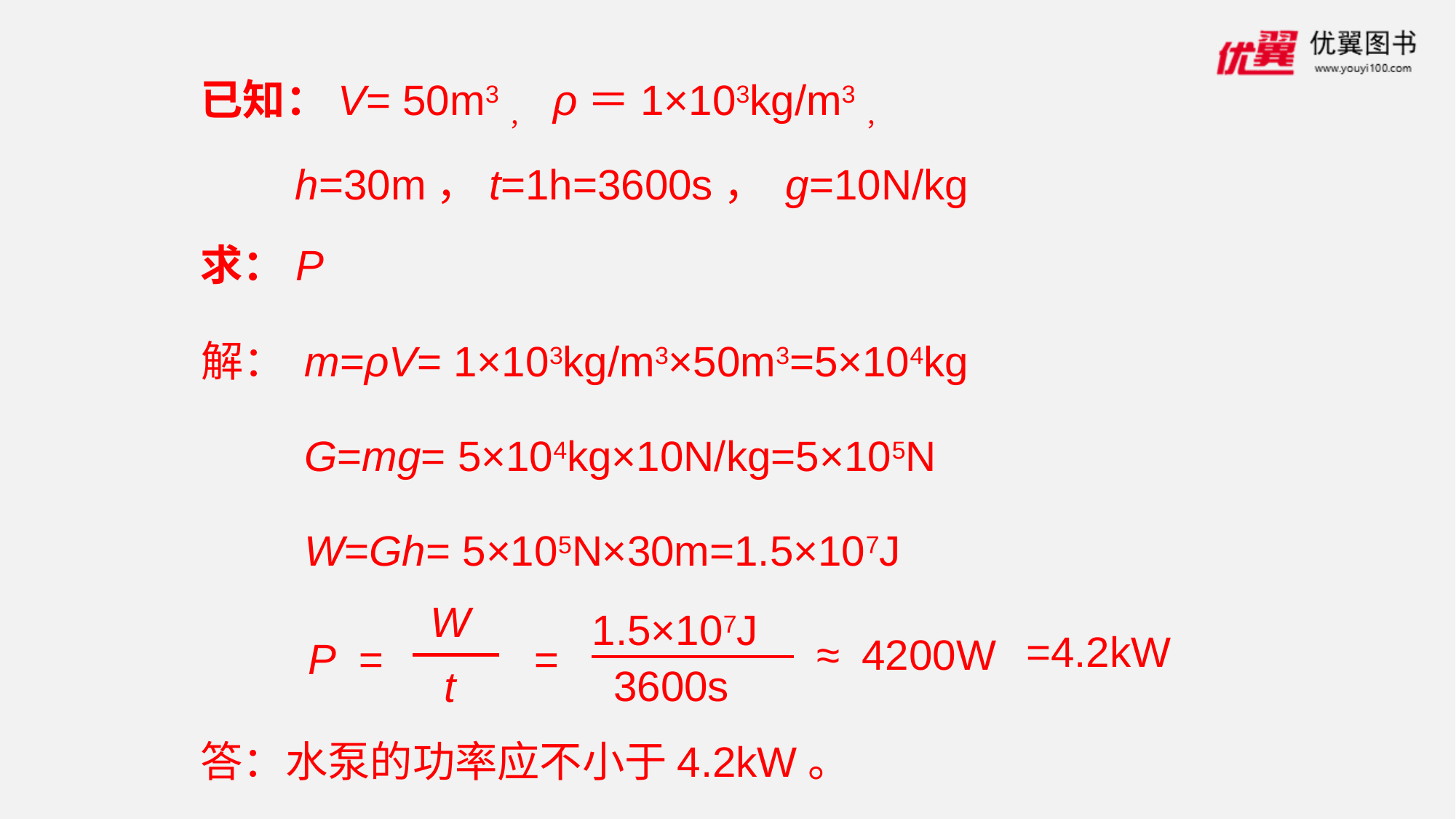

已知：V= 50m3， ρ＝1×103kg/m3，
        h=30m，t=1h=3600s， g=10N/kg
求：P
m=ρV= 1×103kg/m3×50m3=5×104kg
解：
G=mg= 5×104kg×10N/kg=5×105N
W=Gh= 5×105N×30m=1.5×107J

W
P  =
t
1.5×107J
4200W
 ≈

 =
3600s
=4.2kW
答：水泵的功率应不小于4.2kW。